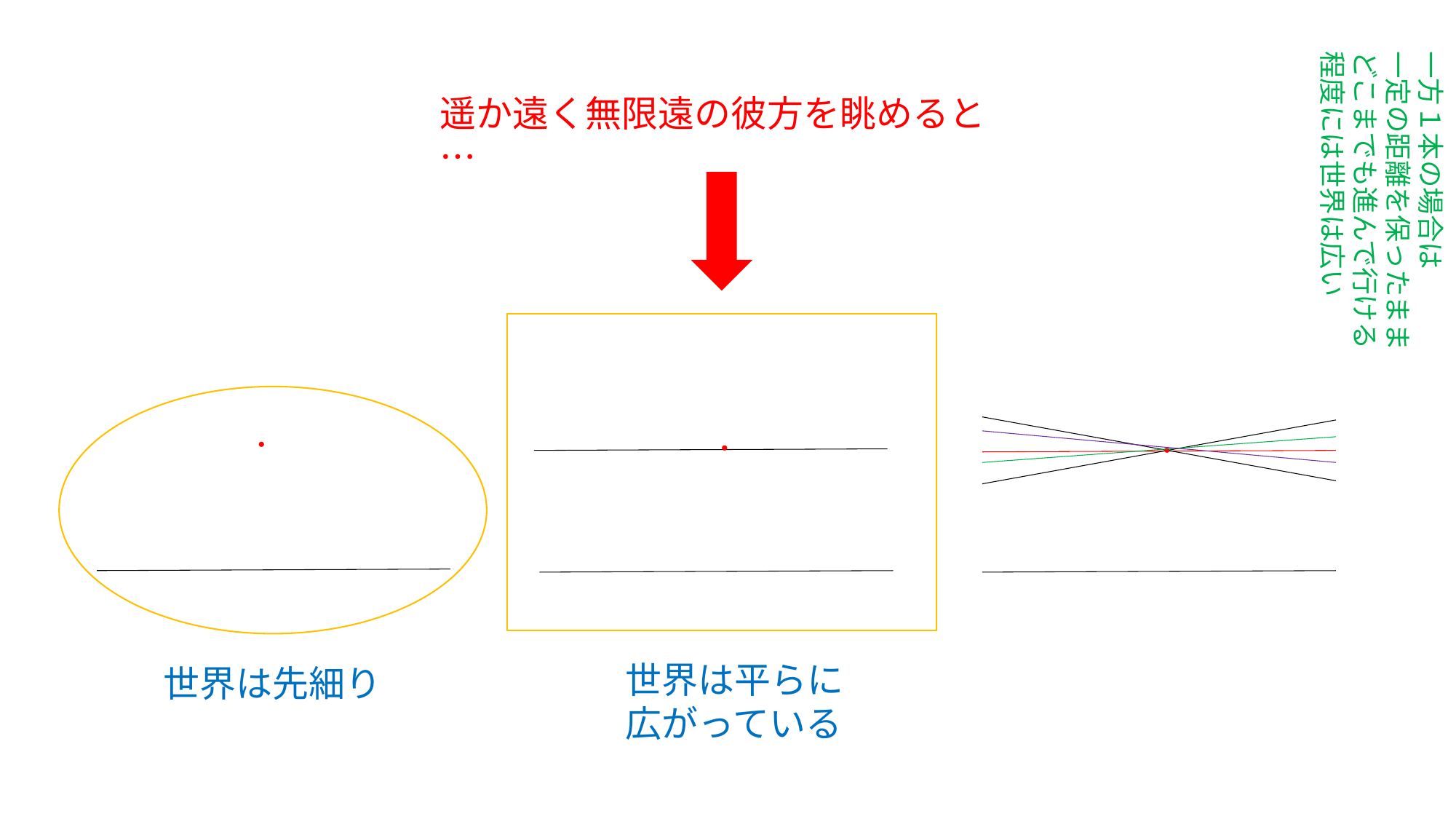

一方１本の場合は
一定の距離を保ったまま
どこまでも進んで行ける
程度には世界は広い
遥か遠く無限遠の彼方を眺めると…

●
●
●
世界は平らに
広がっている
世界は先細り